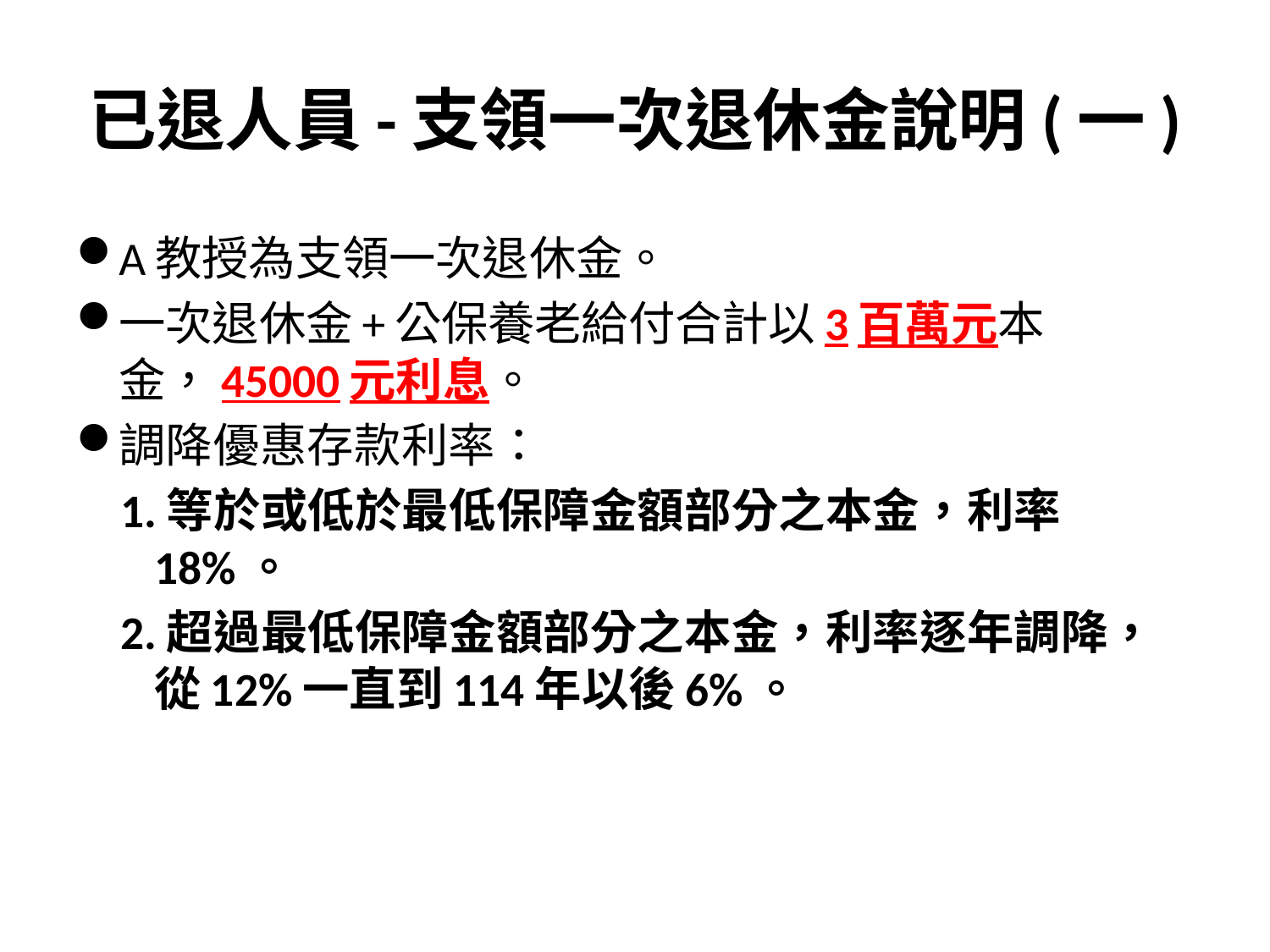

# 已退人員-支領一次退休金說明(一)
A教授為支領一次退休金。
一次退休金+公保養老給付合計以3百萬元本金，45000元利息。
調降優惠存款利率：
1.等於或低於最低保障金額部分之本金，利率18%。
2.超過最低保障金額部分之本金，利率逐年調降，從12%一直到114年以後6%。